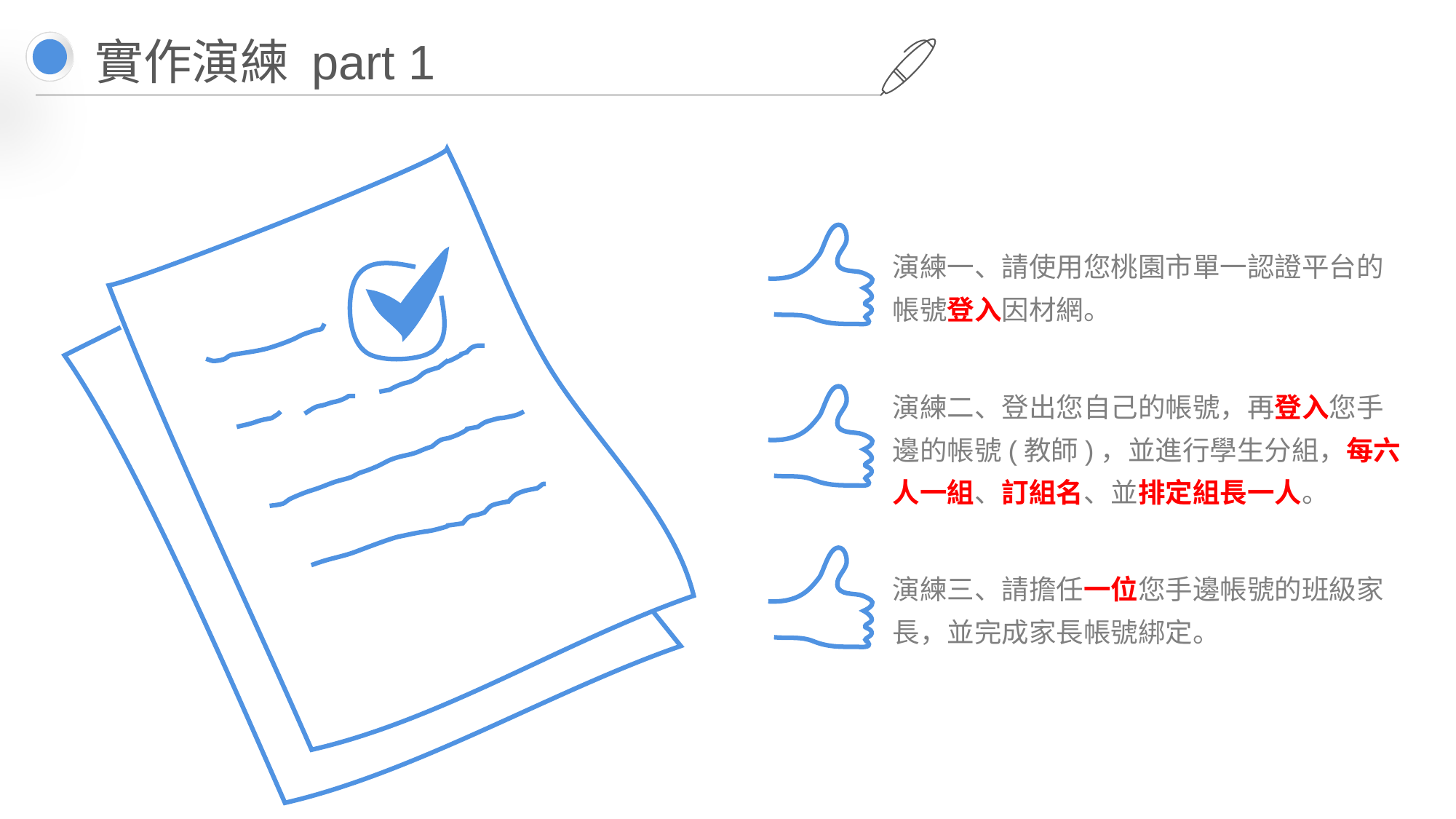

實作演練 part 1

演練一、請使用您桃園市單一認證平台的帳號登入因材網。

演練二、登出您自己的帳號，再登入您手邊的帳號(教師)，並進行學生分組，每六人一組、訂組名、並排定組長一人。

演練三、請擔任一位您手邊帳號的班級家長，並完成家長帳號綁定。